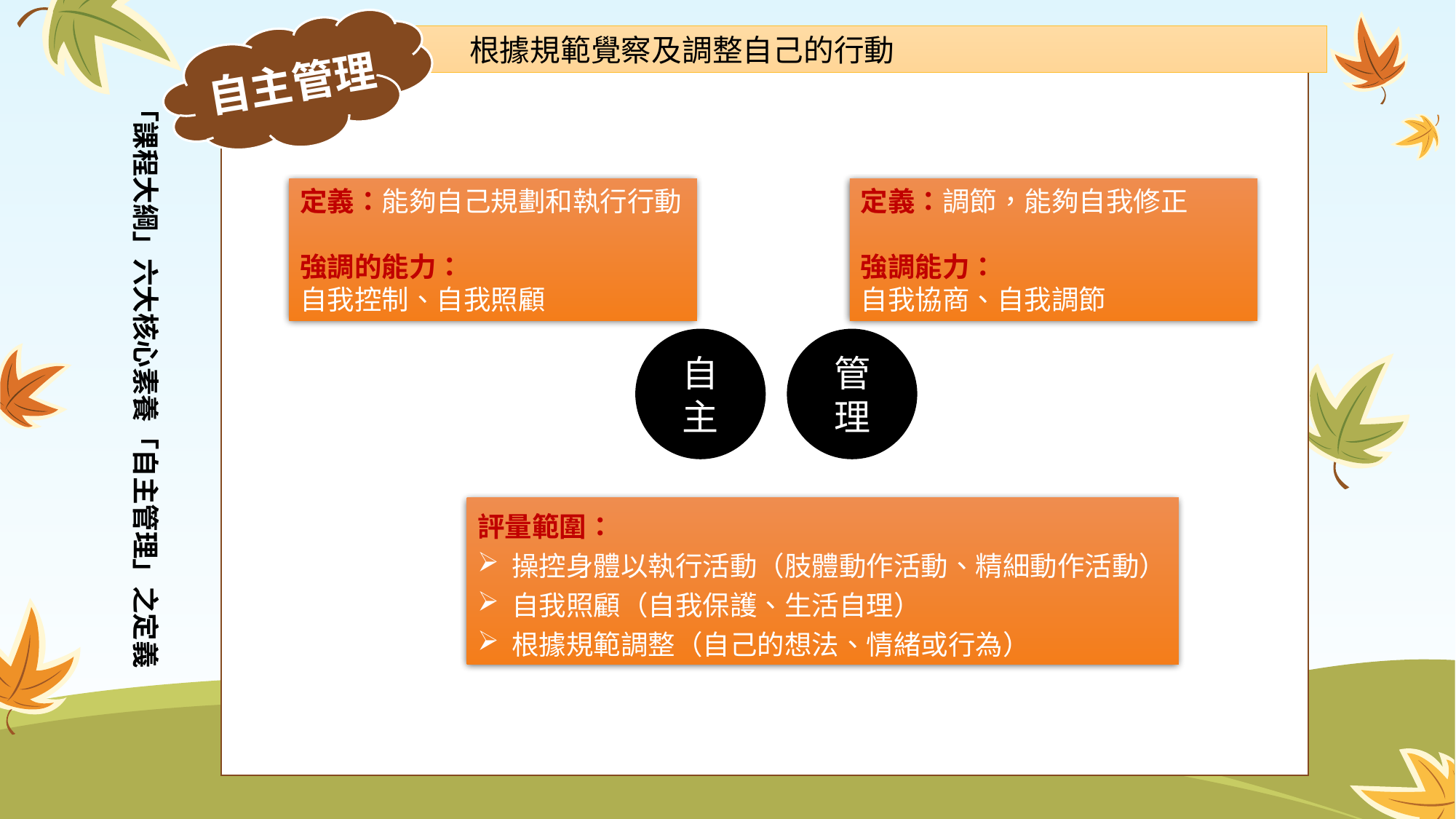

自主管理
      根據規範覺察及調整自己的行動

「課程大綱」六大核心素養「自主管理」之定義
定義：能夠自己規劃和執行行動

強調的能力：
自我控制、自我照顧
定義：調節，能夠自我修正

強調能力：
自我協商、自我調節
自主
管理
評量範圍：
操控身體以執行活動（肢體動作活動、精細動作活動）
自我照顧（自我保護、生活自理）
根據規範調整（自己的想法、情緒或行為）